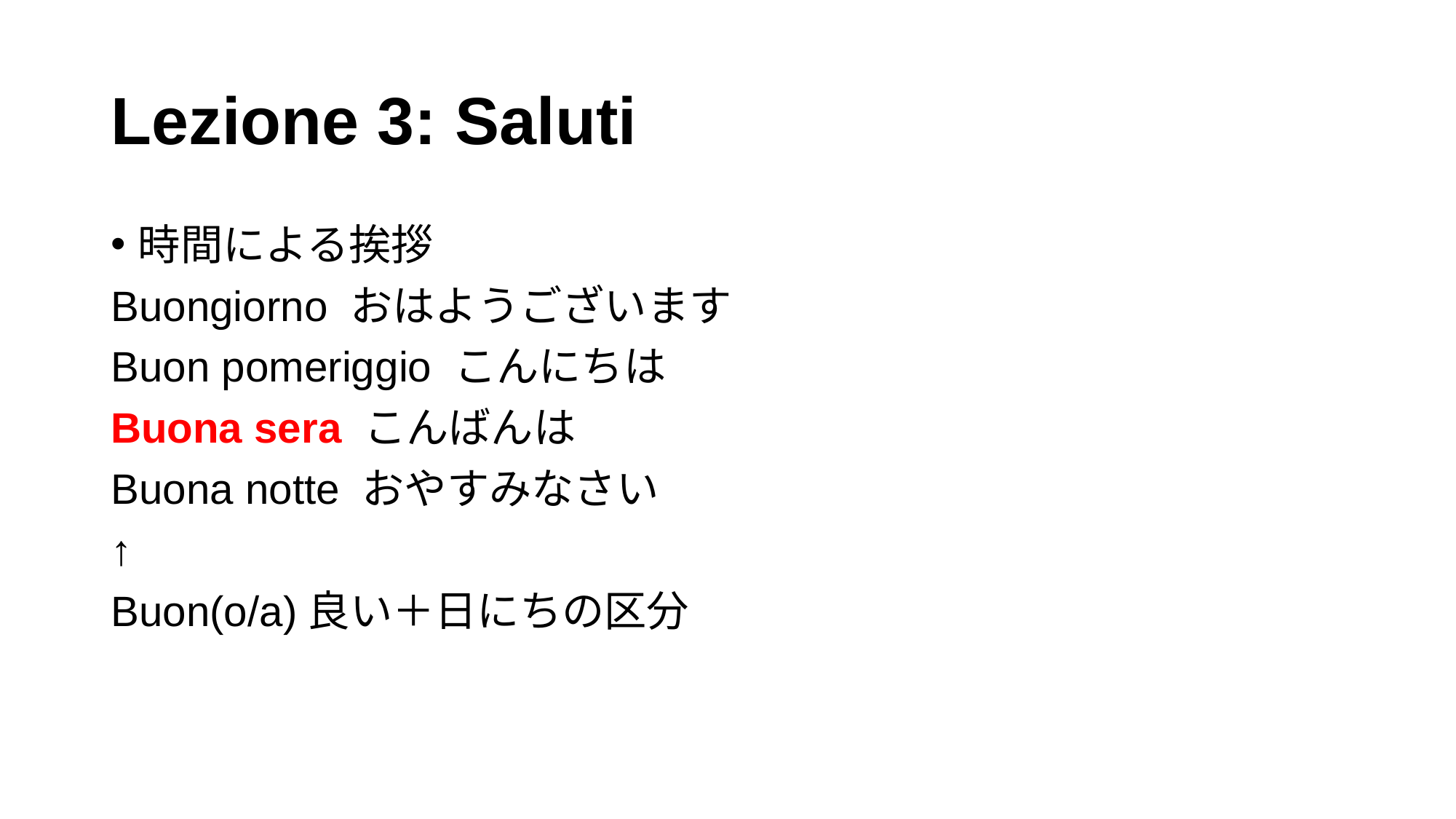

# Lezione 3: Saluti
時間による挨拶
Buongiorno おはようございます
Buon pomeriggio こんにちは
Buona sera こんばんは
Buona notte おやすみなさい
↑
Buon(o/a)良い＋日にちの区分